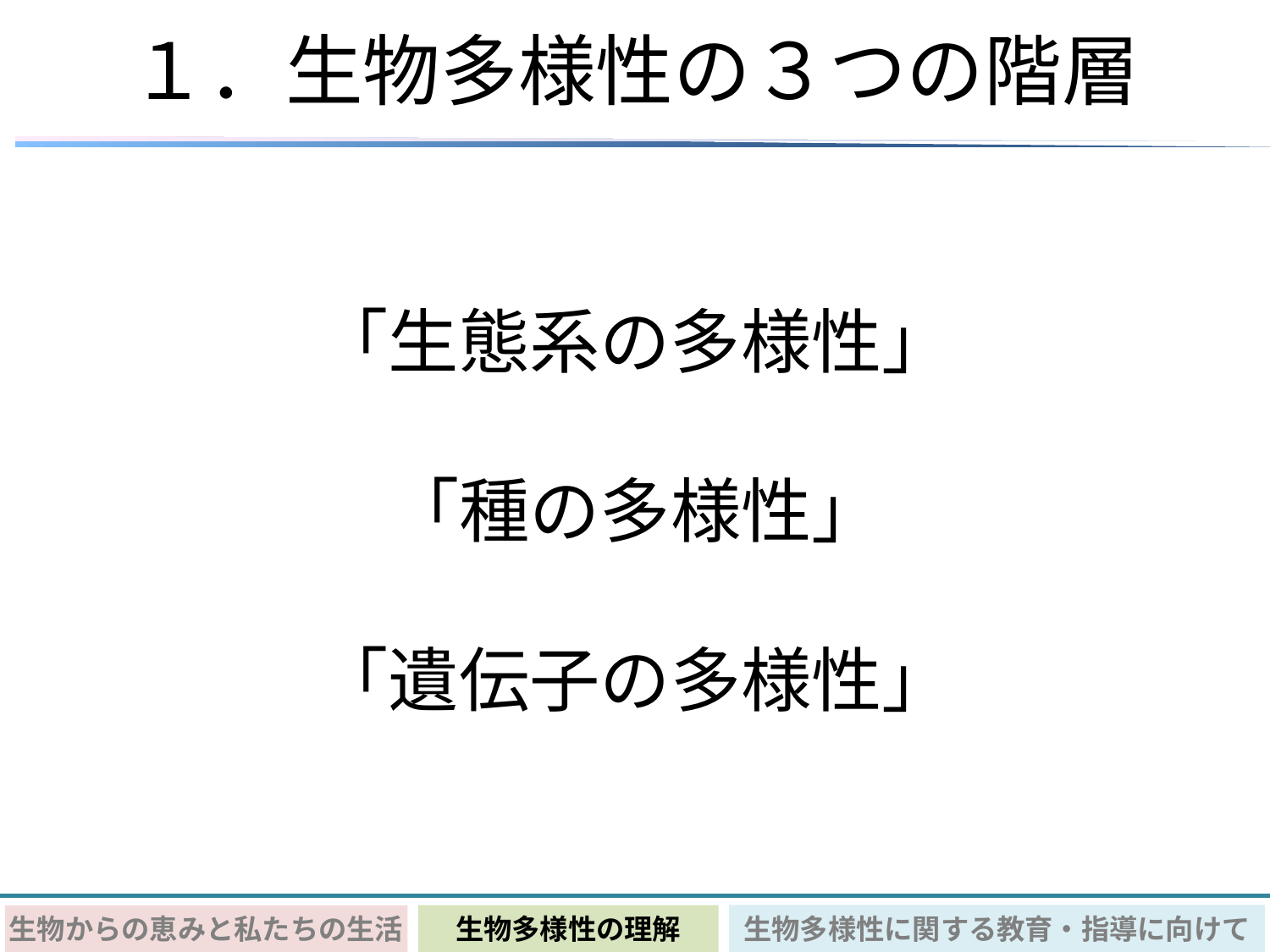

# １．生物多様性の３つの階層
「生態系の多様性」
「種の多様性」
「遺伝子の多様性」
生物多様性に関する教育・指導に向けて
生物多様性の理解
生物からの恵みと私たちの生活